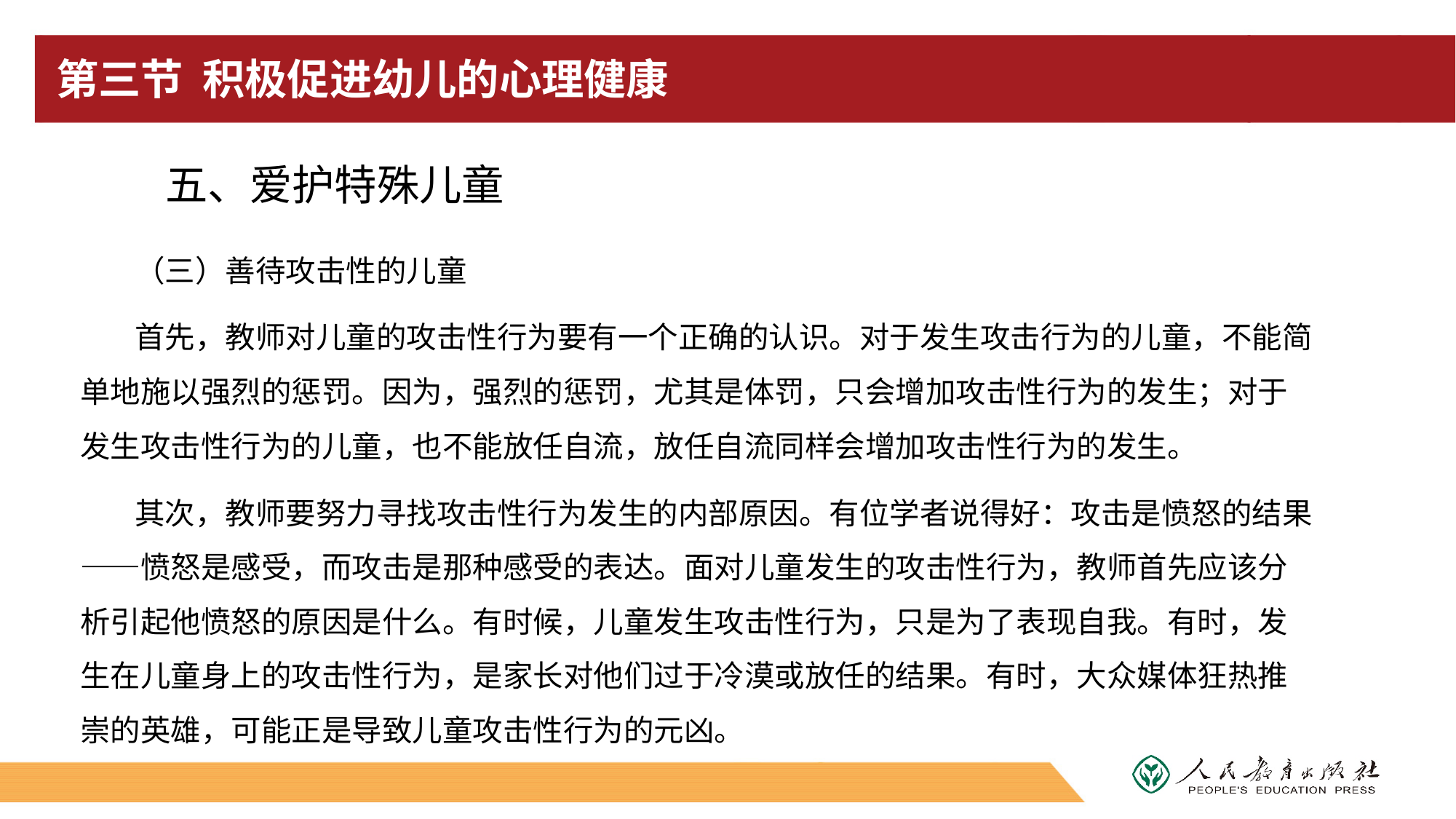

# 第三节  积极促进幼儿的心理健康
五、爱护特殊儿童
（三）善待攻击性的儿童
首先，教师对儿童的攻击性行为要有一个正确的认识。对于发生攻击行为的儿童，不能简单地施以强烈的惩罚。因为，强烈的惩罚，尤其是体罚，只会增加攻击性行为的发生；对于发生攻击性行为的儿童，也不能放任自流，放任自流同样会增加攻击性行为的发生。
其次，教师要努力寻找攻击性行为发生的内部原因。有位学者说得好：攻击是愤怒的结果——愤怒是感受，而攻击是那种感受的表达。面对儿童发生的攻击性行为，教师首先应该分析引起他愤怒的原因是什么。有时候，儿童发生攻击性行为，只是为了表现自我。有时，发生在儿童身上的攻击性行为，是家长对他们过于冷漠或放任的结果。有时，大众媒体狂热推崇的英雄，可能正是导致儿童攻击性行为的元凶。